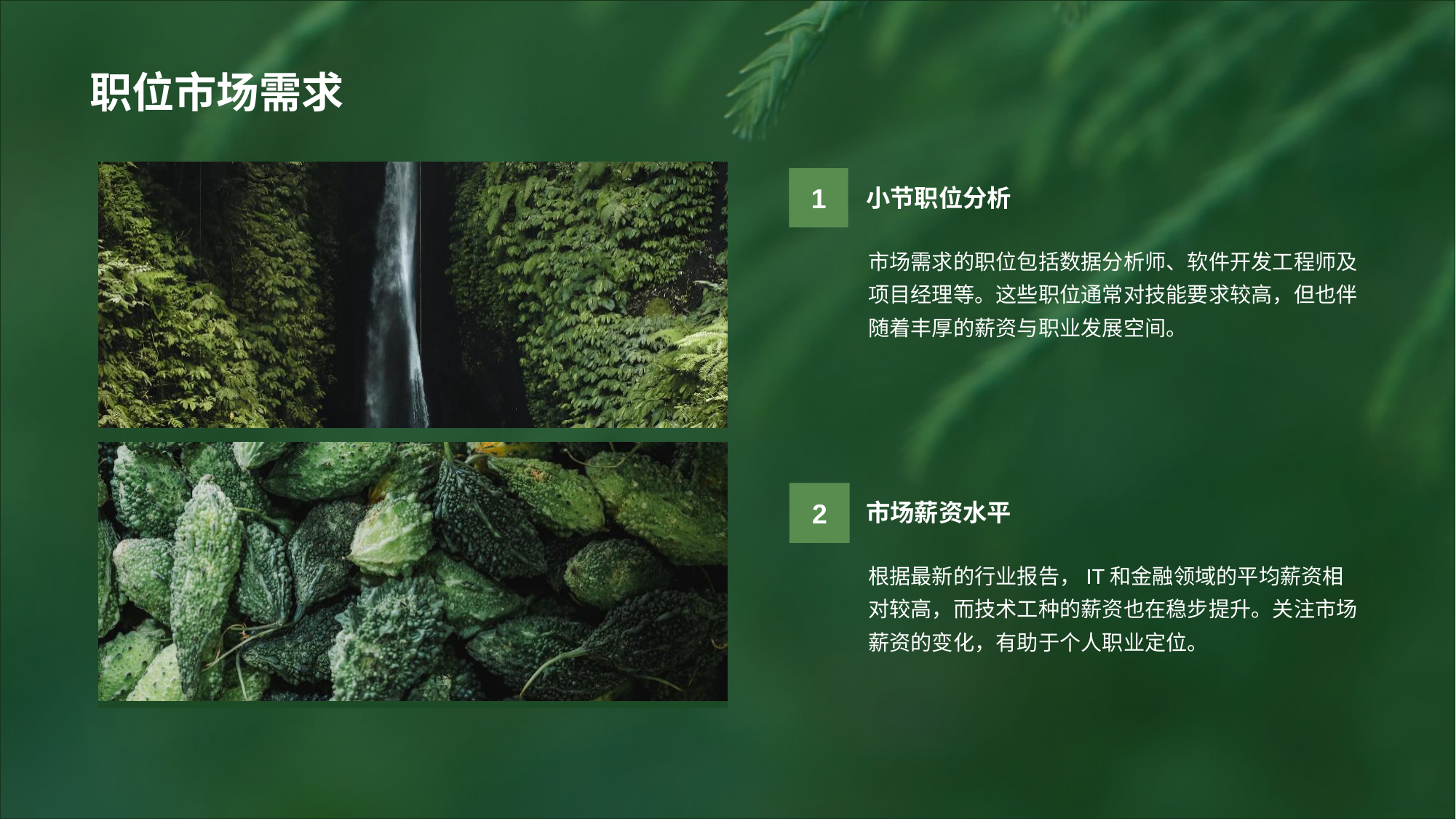

# 职位市场需求

小节职位分析
1
市场需求的职位包括数据分析师、软件开发工程师及项目经理等。这些职位通常对技能要求较高，但也伴随着丰厚的薪资与职业发展空间。
市场薪资水平
2
根据最新的行业报告，IT和金融领域的平均薪资相对较高，而技术工种的薪资也在稳步提升。关注市场薪资的变化，有助于个人职业定位。